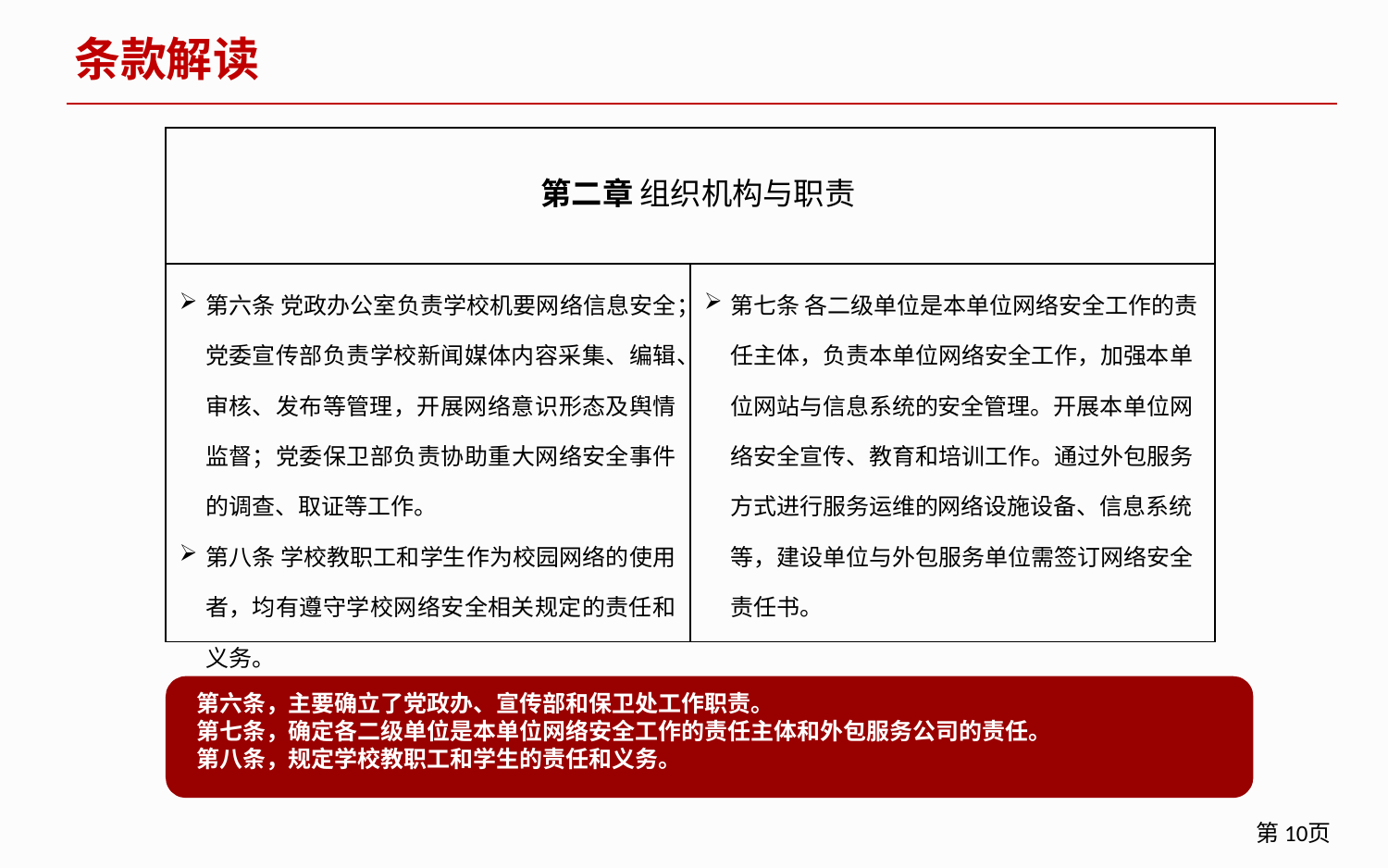

条款解读
| 第二章 组织机构与职责 |  |
| --- | --- |
| 第六条 党政办公室负责学校机要网络信息安全；党委宣传部负责学校新闻媒体内容采集、编辑、审核、发布等管理，开展网络意识形态及舆情监督；党委保卫部负责协助重大网络安全事件的调查、取证等工作。 第八条 学校教职工和学生作为校园网络的使用者，均有遵守学校网络安全相关规定的责任和义务。 | 第七条 各二级单位是本单位网络安全工作的责任主体，负责本单位网络安全工作，加强本单位网站与信息系统的安全管理。开展本单位网络安全宣传、教育和培训工作。通过外包服务方式进行服务运维的网络设施设备、信息系统等，建设单位与外包服务单位需签订网络安全责任书。 |
 第六条，主要确立了党政办、宣传部和保卫处工作职责。
 第七条，确定各二级单位是本单位网络安全工作的责任主体和外包服务公司的责任。
 第八条，规定学校教职工和学生的责任和义务。